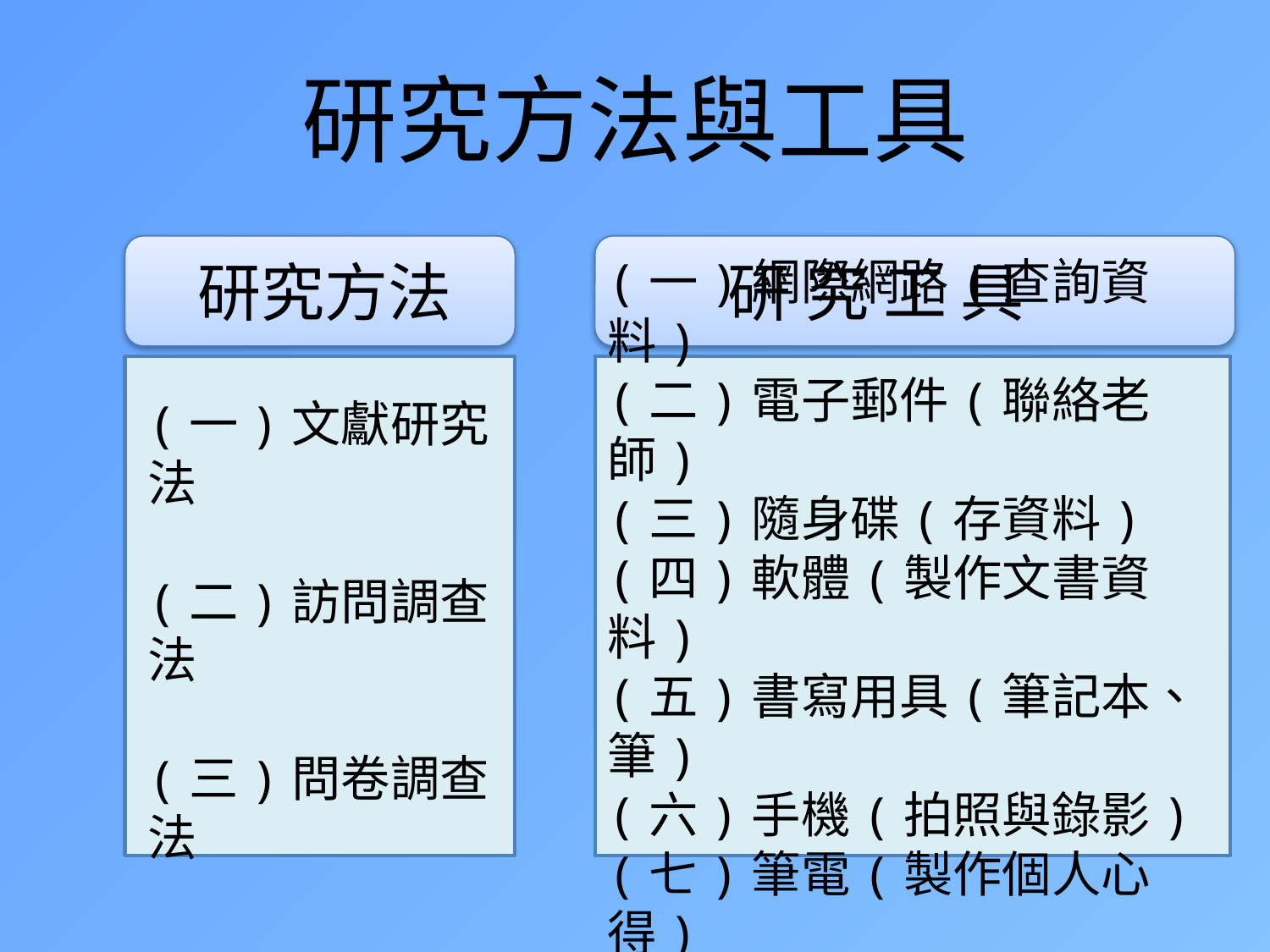

# 研究方法與工具

研究方法
研 究 工 具

(一)網際網路(查詢資料)
(二)電子郵件(聯絡老師)
(三)隨身碟(存資料)
(四)軟體(製作文書資料)
(五)書寫用具(筆記本、筆)
(六)手機(拍照與錄影)
(七)筆電(製作個人心得)
(一)文獻研究法

(二)訪問調查法

(三)問卷調查法